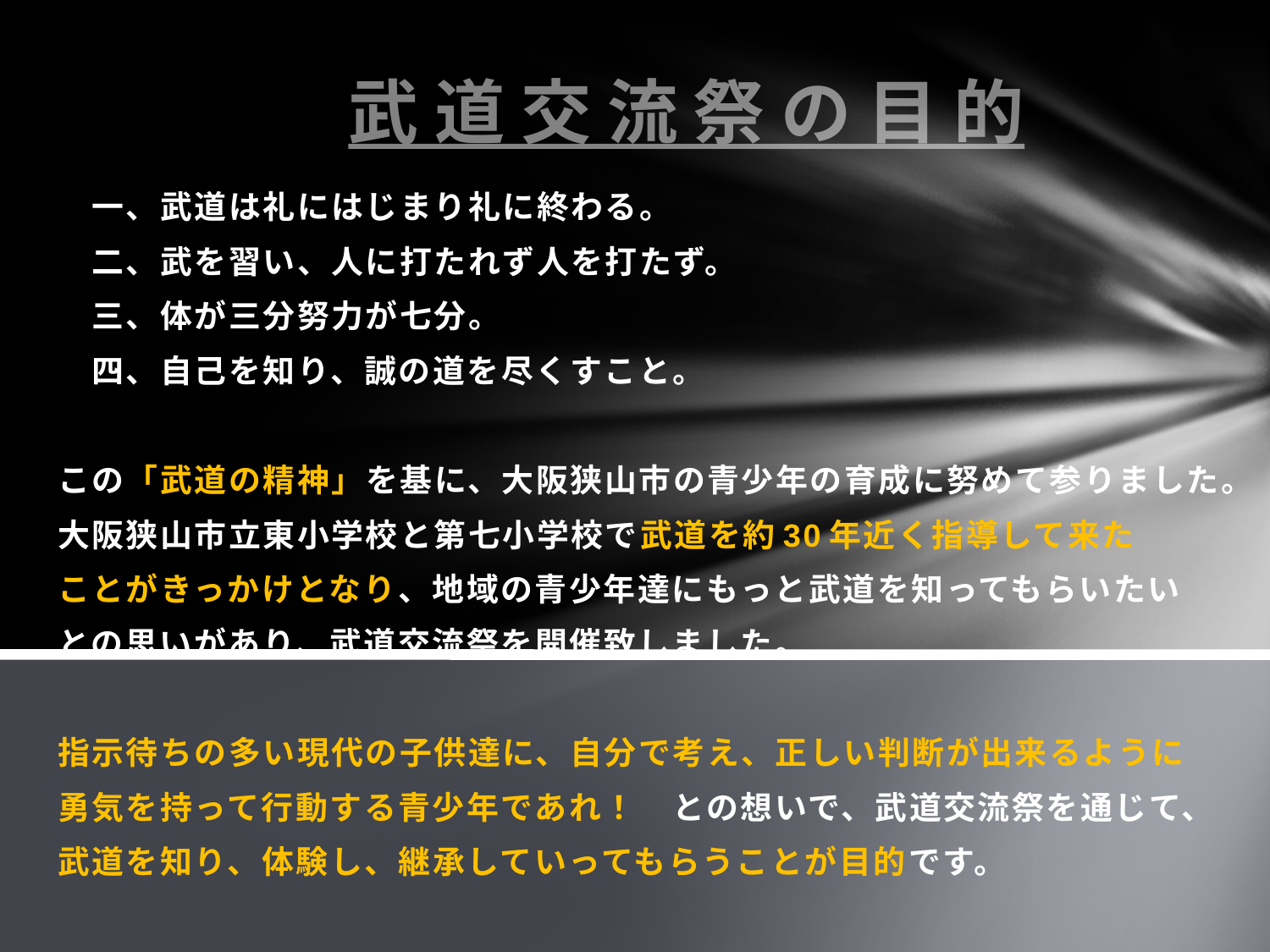

# 武 道 交 流 祭 の 目 的
 事業の目的】
　一、武道は礼にはじまり礼に終わる。
　二、武を習い、人に打たれず人を打たず。
　三、体が三分努力が七分。
　四、自己を知り、誠の道を尽くすこと。

この「武道の精神」を基に、大阪狭山市の青少年の育成に努めて参りました。
大阪狭山市立東小学校と第七小学校で武道を約30年近く指導して来た
ことがきっかけとなり、地域の青少年達にもっと武道を知ってもらいたい
との思いがあり、武道交流祭を開催致しました。

指示待ちの多い現代の子供達に、自分で考え、正しい判断が出来るように
勇気を持って行動する青少年であれ！　との想いで、武道交流祭を通じて、
武道を知り、体験し、継承していってもらうことが目的です。